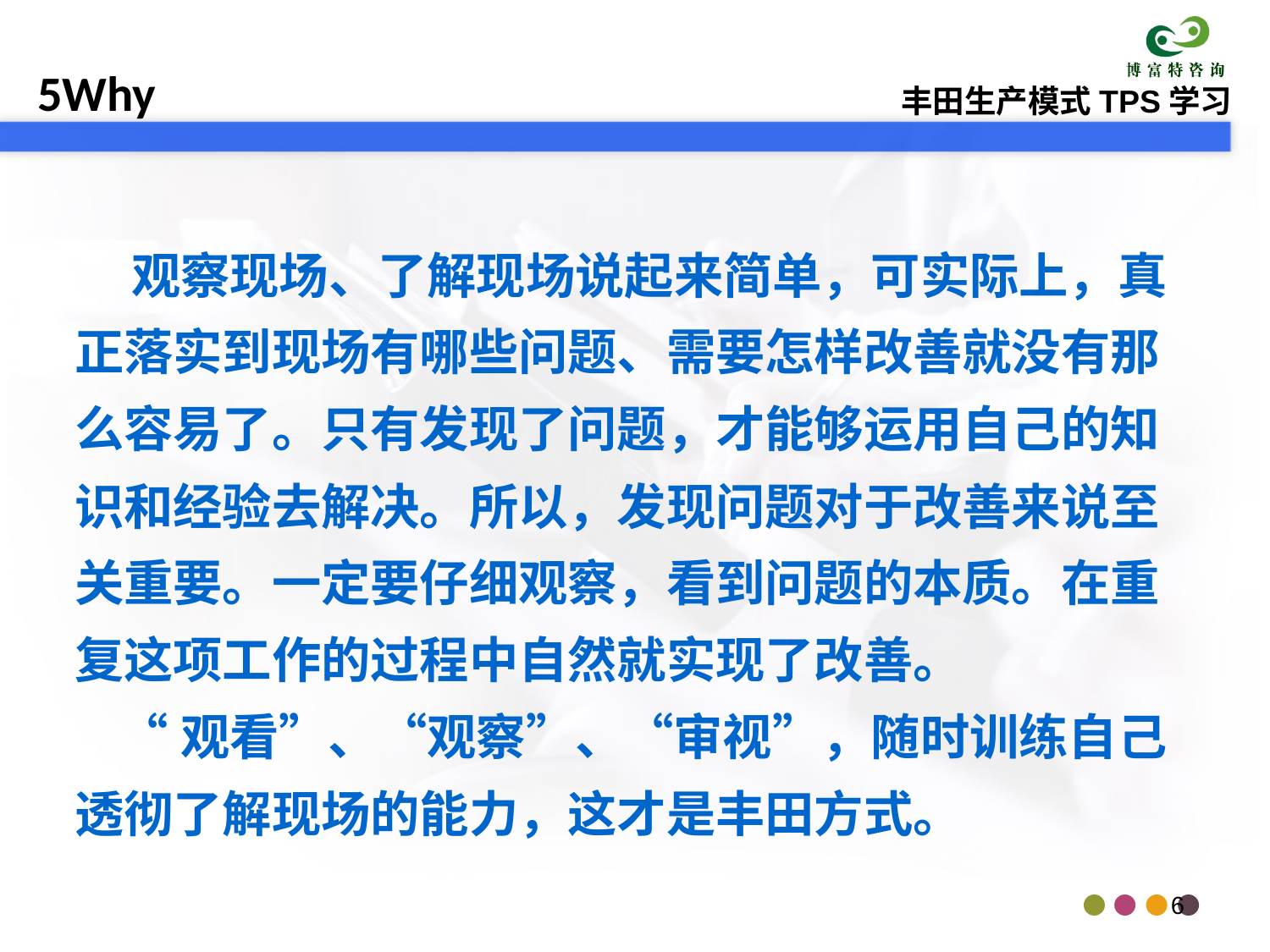

观察现场、了解现场说起来简单，可实际上，真正落实到现场有哪些问题、需要怎样改善就没有那么容易了。只有发现了问题，才能够运用自己的知识和经验去解决。所以，发现问题对于改善来说至关重要。一定要仔细观察，看到问题的本质。在重复这项工作的过程中自然就实现了改善。
    “观看”、“观察”、“审视”，随时训练自己透彻了解现场的能力，这才是丰田方式。